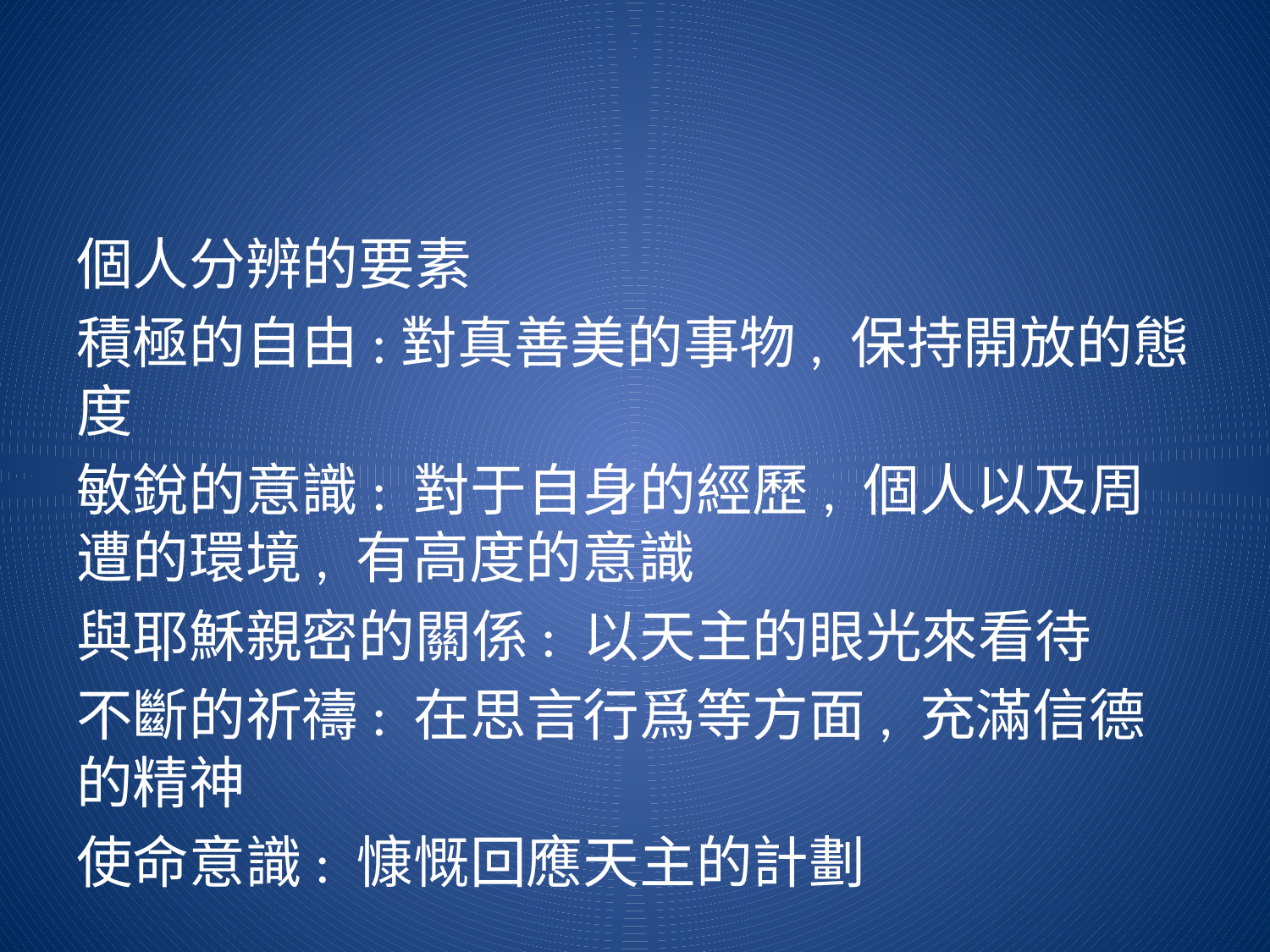

#
個人分辨的要素
積極的自由:對真善美的事物, 保持開放的態度
敏銳的意識: 對于自身的經歷, 個人以及周遭的環境, 有高度的意識
與耶穌親密的關係: 以天主的眼光來看待
不斷的祈禱: 在思言行爲等方面, 充滿信德的精神
使命意識: 慷慨回應天主的計劃